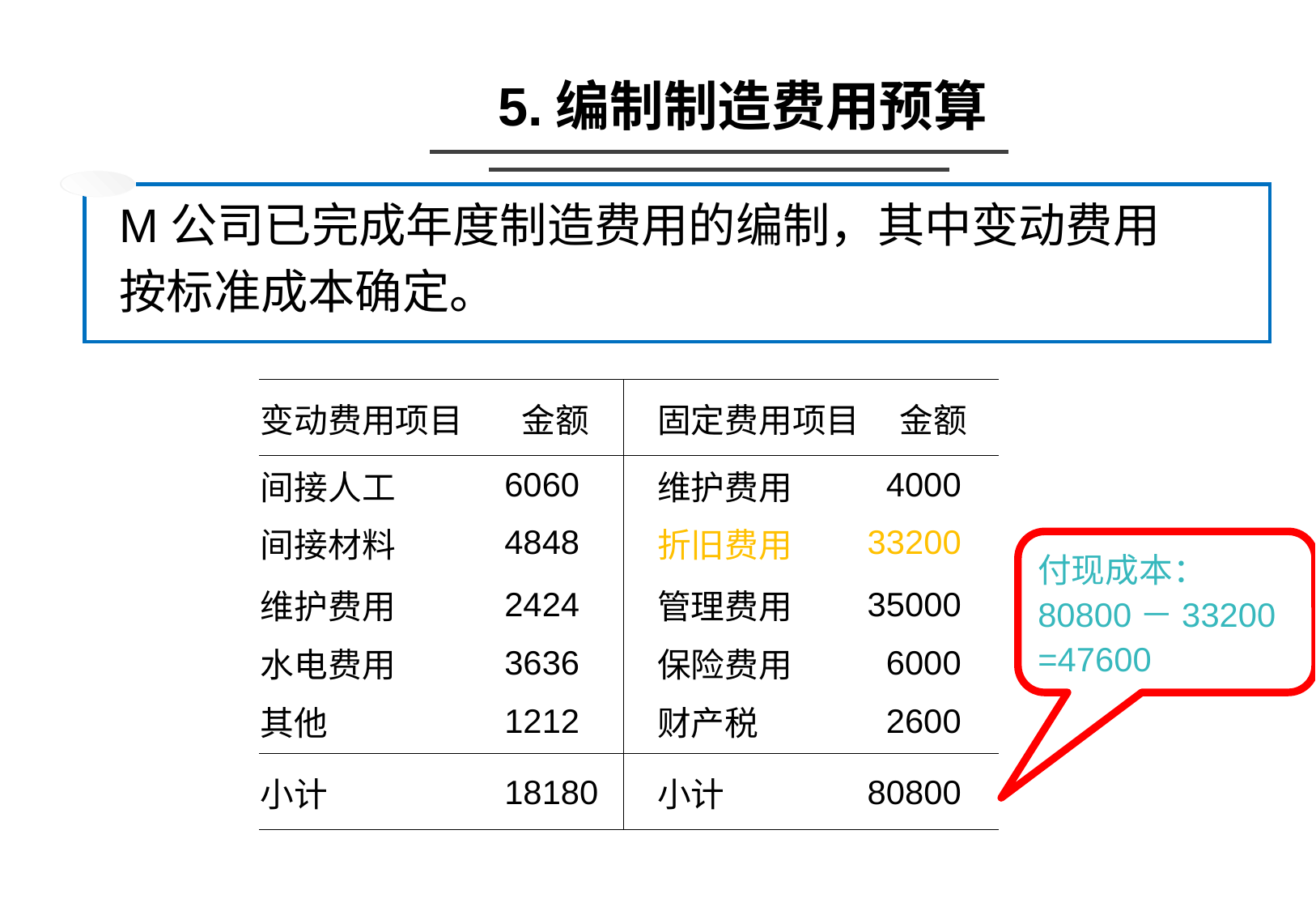

5.编制制造费用预算

M公司已完成年度制造费用的编制，其中变动费用
按标准成本确定。
| 变动费用项目 | 金额 | 固定费用项目 | 金额 |
| --- | --- | --- | --- |
| 间接人工 | 6060 | 维护费用 | 4000 |
| 间接材料 | 4848 | 折旧费用 | 33200 |
| 维护费用 | 2424 | 管理费用 | 35000 |
| 水电费用 | 3636 | 保险费用 | 6000 |
| 其他 | 1212 | 财产税 | 2600 |
| 小计 | 18180 | 小计 | 80800 |
付现成本：80800－33200
=47600